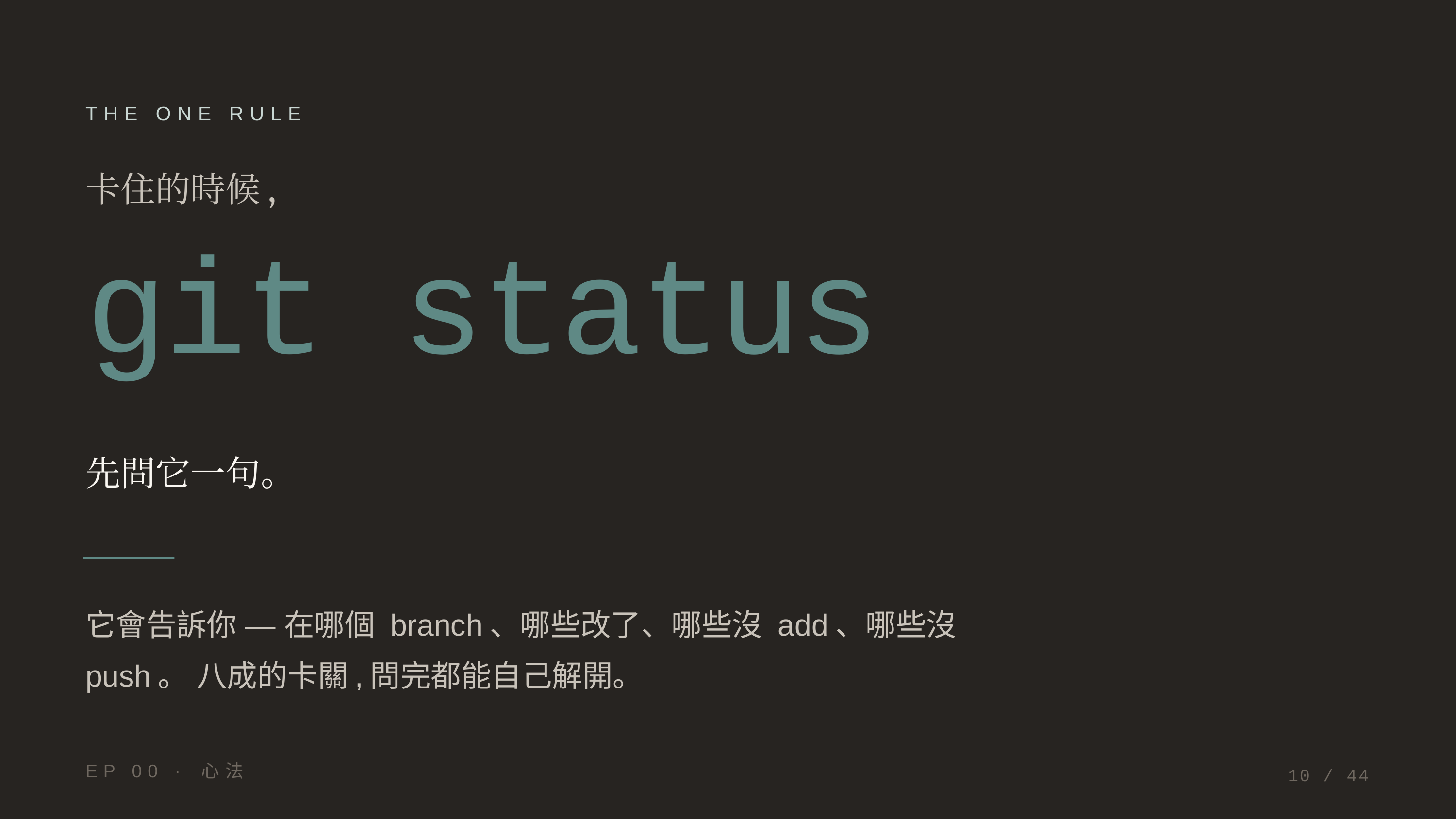

THE ONE RULE
卡住的時候,
git status
先問它一句。

它會告訴你 — 在哪個 branch、哪些改了、哪些沒 add、哪些沒 push。 八成的卡關,問完都能自己解開。
EP 00 · 心法
10 / 44